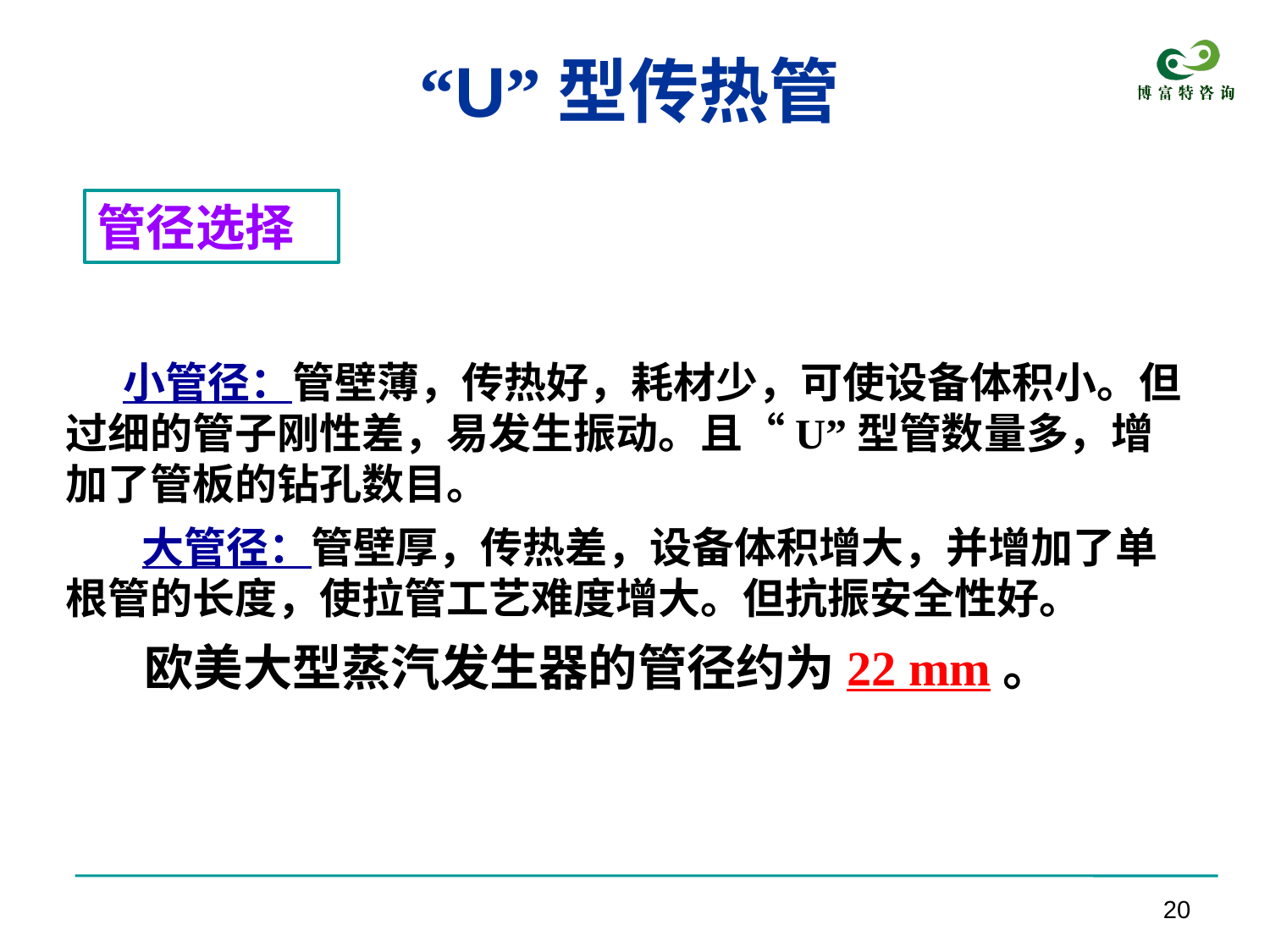

“U”型传热管
管径选择
     小管径：管壁薄，传热好，耗材少，可使设备体积小。但过细的管子刚性差，易发生振动。且“U”型管数量多，增加了管板的钻孔数目。
       大管径：管壁厚，传热差，设备体积增大，并增加了单根管的长度，使拉管工艺难度增大。但抗振安全性好。
      欧美大型蒸汽发生器的管径约为22 mm。